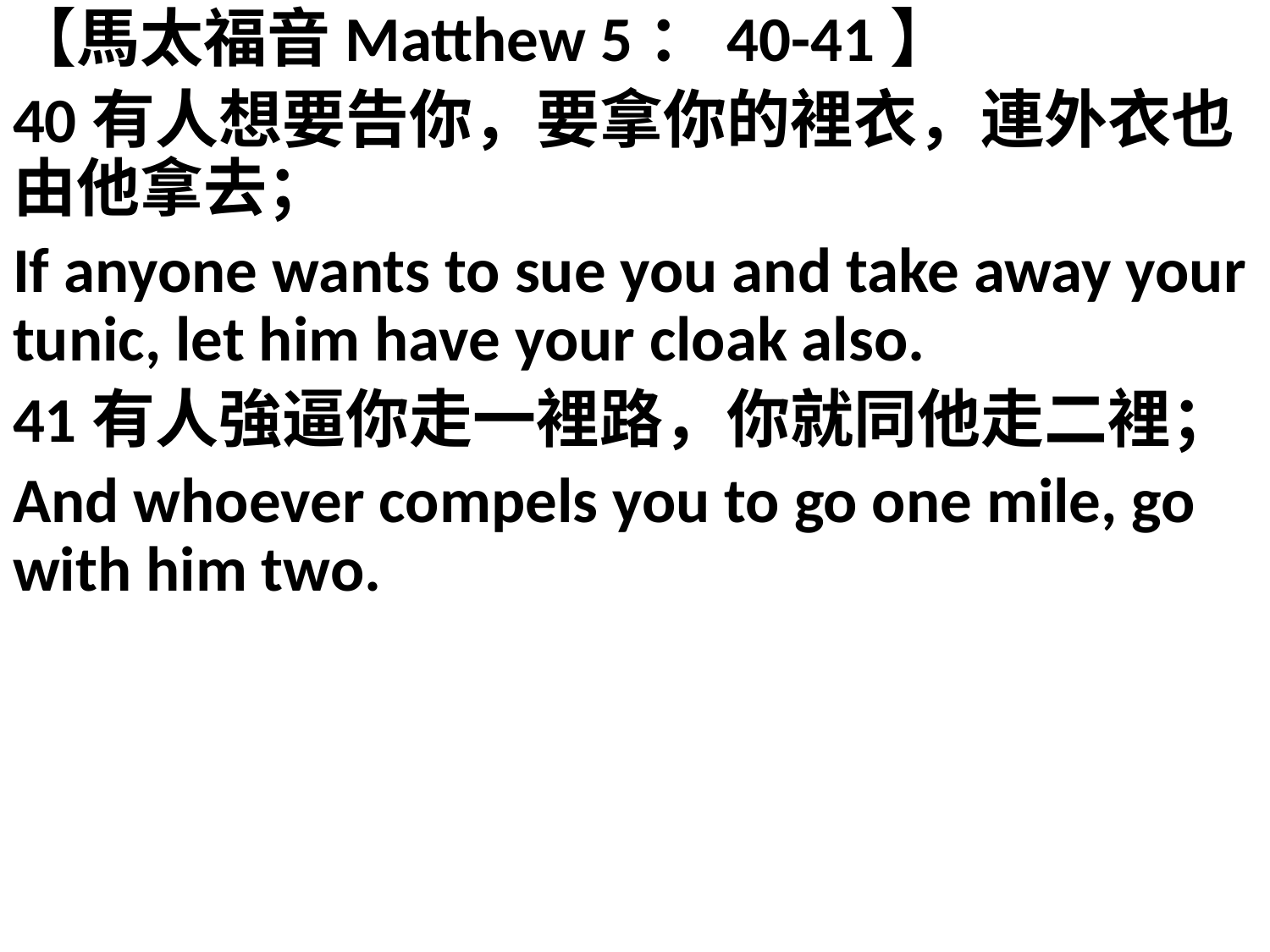

【馬太福音Matthew 5：40-41】
40有人想要告你，要拿你的裡衣，連外衣也由他拿去；
If anyone wants to sue you and take away your tunic, let him have your cloak also.
41有人強逼你走一裡路，你就同他走二裡；
And whoever compels you to go one mile, go with him two.